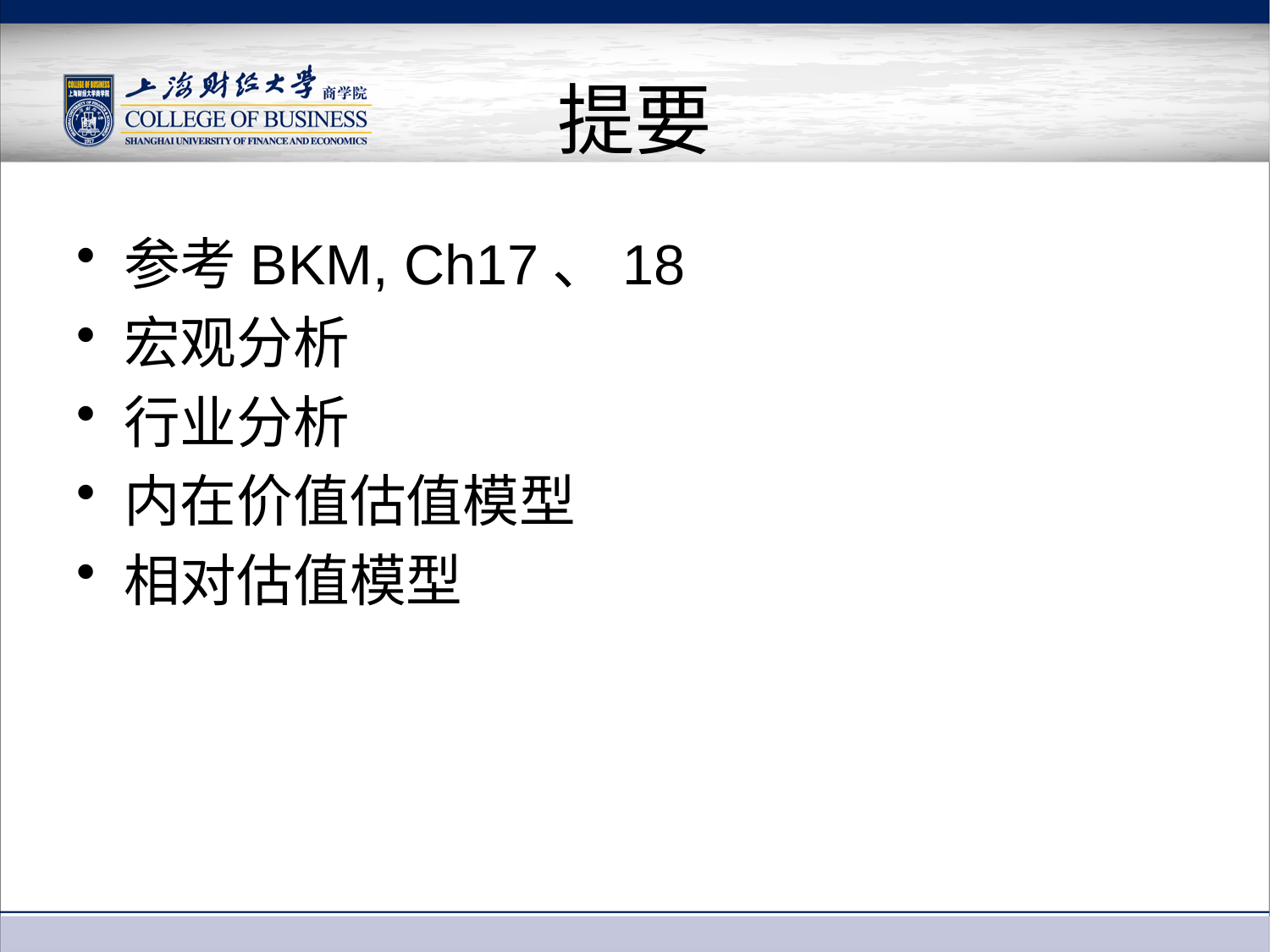

# 提要
参考BKM, Ch17、18
宏观分析
行业分析
内在价值估值模型
相对估值模型